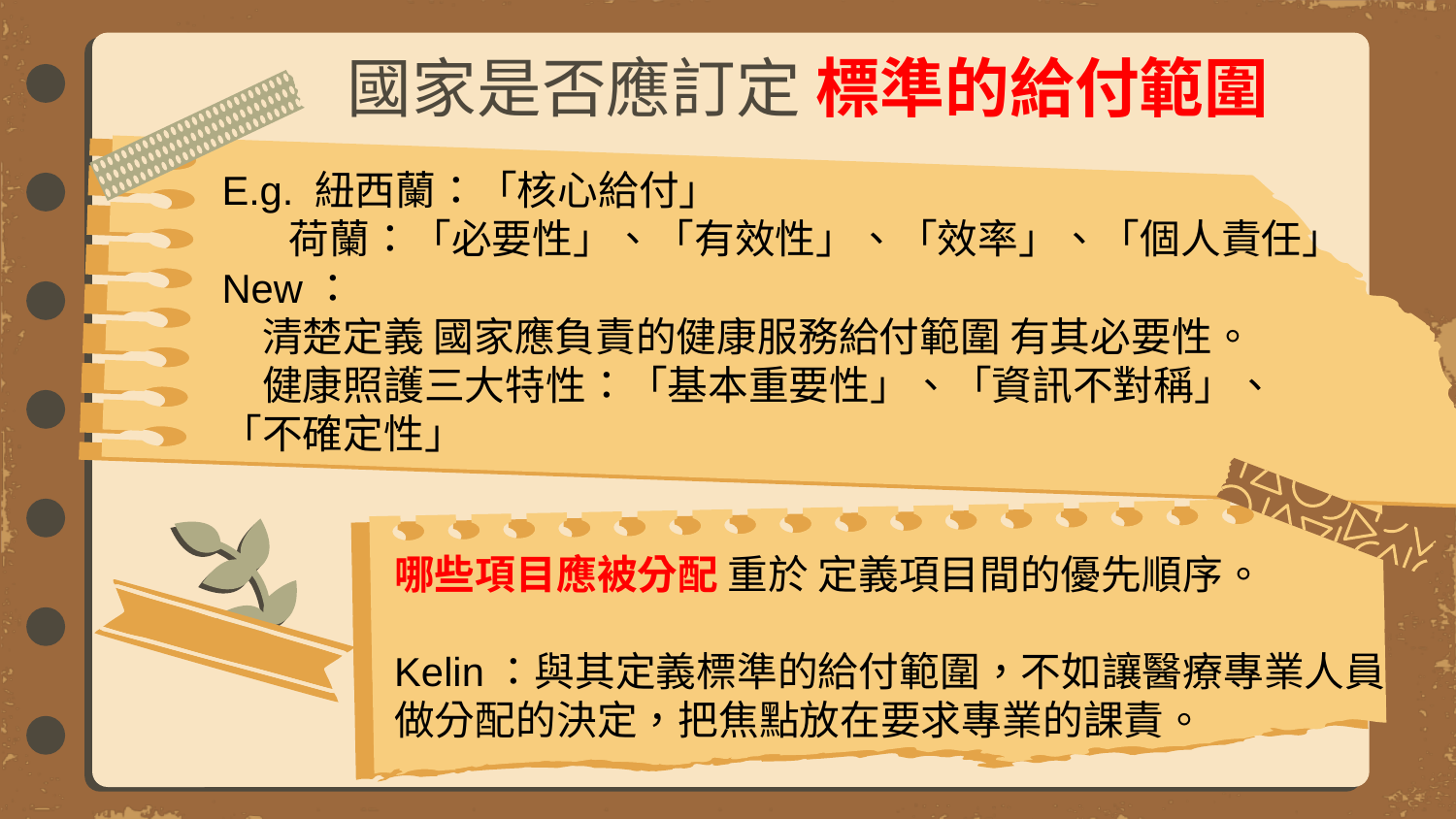

國家是否應訂定 標準的給付範圍
Our Numbers

E.g. 紐西蘭：「核心給付」
　   荷蘭：「必要性」、「有效性」、「效率」、「個人責任」
New：
　清楚定義 國家應負責的健康服務給付範圍 有其必要性。
　健康照護三大特性：「基本重要性」、「資訊不對稱」、「不確定性」

哪些項目應被分配 重於 定義項目間的優先順序。
Kelin：與其定義標準的給付範圍，不如讓醫療專業人員做分配的決定，把焦點放在要求專業的課責。